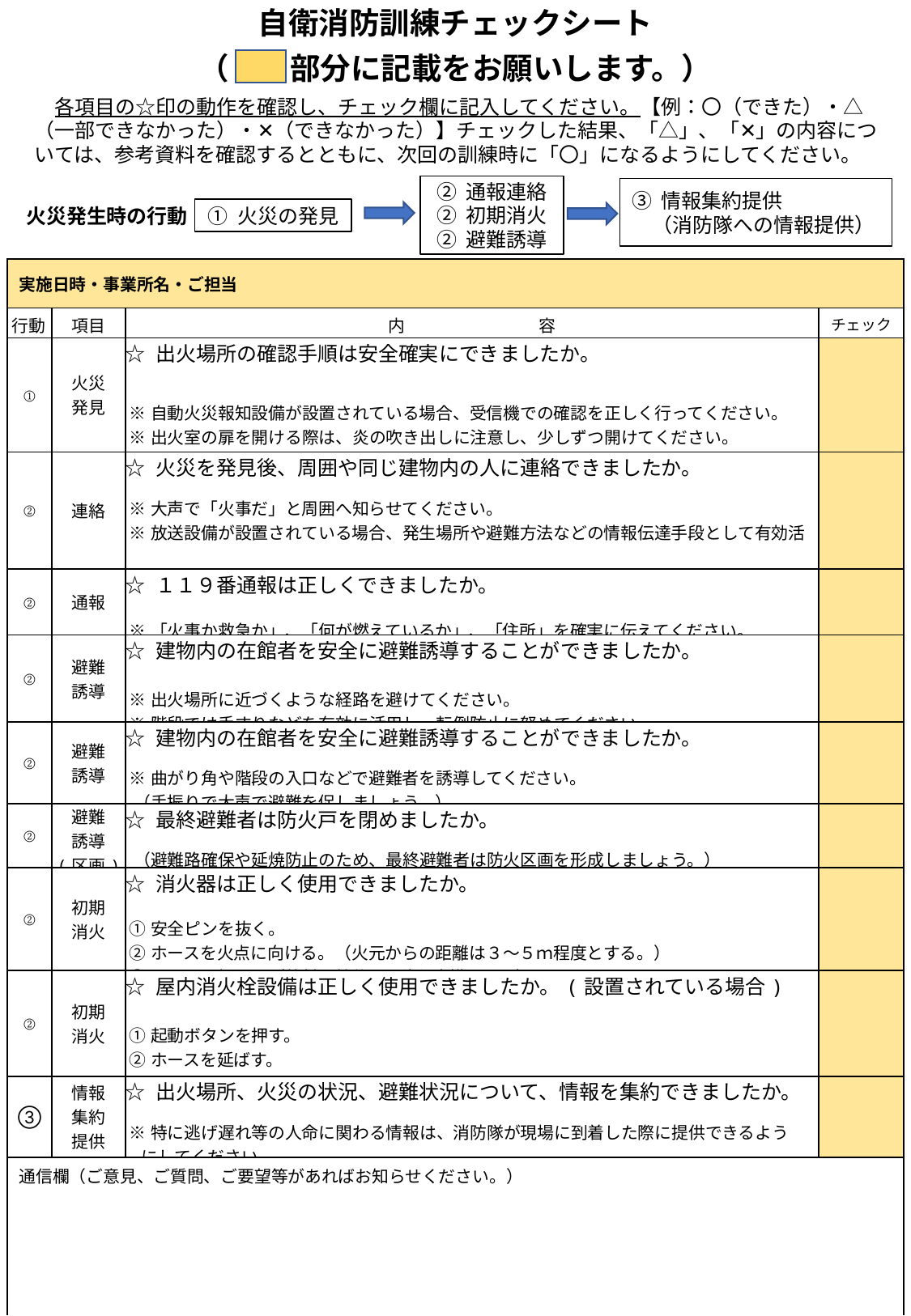

自衛消防訓練チェックシート
（　　部分に記載をお願いします。）

　各項目の☆印の動作を確認し、チェック欄に記入してください。【例：〇（できた）・△（一部できなかった）・✕（できなかった）】チェックした結果、「△」、「✕」の内容については、参考資料を確認するとともに、次回の訓練時に「〇」になるようにしてください。
② 通報連絡
② 初期消火
② 避難誘導
➂ 情報集約提供
　（消防隊への情報提供）
火災発生時の行動
① 火災の発見

| 実施日時・事業所名・ご担当 |  |  |  |
| --- | --- | --- | --- |
| 行動 | 項目 | 内　　　　　　　　容 | チェック |
| ① | 火災 発見 | ☆ 出火場所の確認手順は安全確実にできましたか。 　　　 ※自動火災報知設備が設置されている場合、受信機での確認を正しく行ってください。 ※出火室の扉を開ける際は、炎の吹き出しに注意し、少しずつ開けてください。 ※火災発見後、火元の部屋の扉を閉めて次の行動に移ってください。 |  |
| ② | 連絡 | ☆ 火災を発見後、周囲や同じ建物内の人に連絡できましたか。 　　　 ※大声で「火事だ」と周囲へ知らせてください。 ※放送設備が設置されている場合、発生場所や避難方法などの情報伝達手段として有効活　 　 用してください。 |  |
| ② | 通報 | ☆ １１９番通報は正しくできましたか。 　　 ※「火事か救急か」、「何が燃えているか」、「住所」を確実に伝えてください。 |  |
| ② | 避難 誘導 | ☆ 建物内の在館者を安全に避難誘導することができましたか。 ※出火場所に近づくような経路を避けてください。 ※階段では手すりなどを有効に活用し、転倒防止に努めてください。 |  |
| ② | 避難 誘導 | ☆ 建物内の在館者を安全に避難誘導することができましたか。 ※曲がり角や階段の入口などで避難者を誘導してください。 （手振りで大声で避難を促しましょう。） |  |
| ② | 避難 誘導 (区画) | ☆ 最終避難者は防火戸を閉めましたか。 （避難路確保や延焼防止のため、最終避難者は防火区画を形成しましょう。） |  |
| ② | 初期 消火 | ☆ 消火器は正しく使用できましたか。 ①安全ピンを抜く。 ②ホースを火点に向ける。（火元からの距離は３～５ｍ程度とする。） ③レバーを握る。（放射開始後15秒程度構える。） |  |
| ② | 初期 消火 | ☆ 屋内消火栓設備は正しく使用できましたか。(設置されている場合) ①起動ボタンを押す。 ②ホースを延ばす。 ③バルブを開放する。（ノズルも開放する。） |  |
| ➂ | 情報 集約 提供 | ☆ 出火場所、火災の状況、避難状況について、情報を集約できましたか。 ※特に逃げ遅れ等の人命に関わる情報は、消防隊が現場に到着した際に提供できるよう にしてください。 |  |
| 通信欄（ご意見、ご質問、ご要望等があればお知らせください。） |  |  |  |